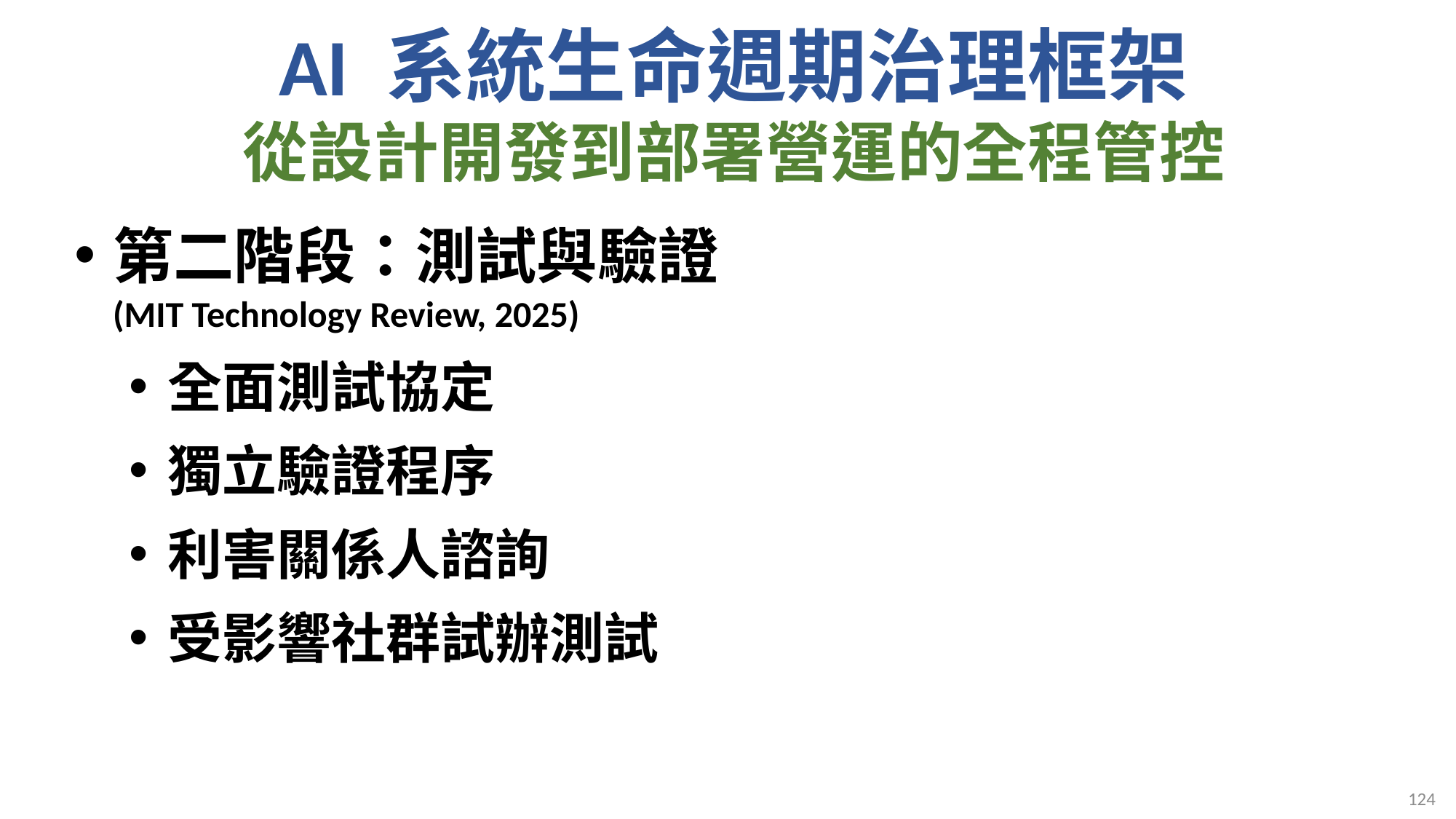

# AI 系統生命週期治理框架 從設計開發到部署營運的全程管控
第二階段：測試與驗證
(MIT Technology Review, 2025)
全面測試協定
獨立驗證程序
利害關係人諮詢
受影響社群試辦測試

124